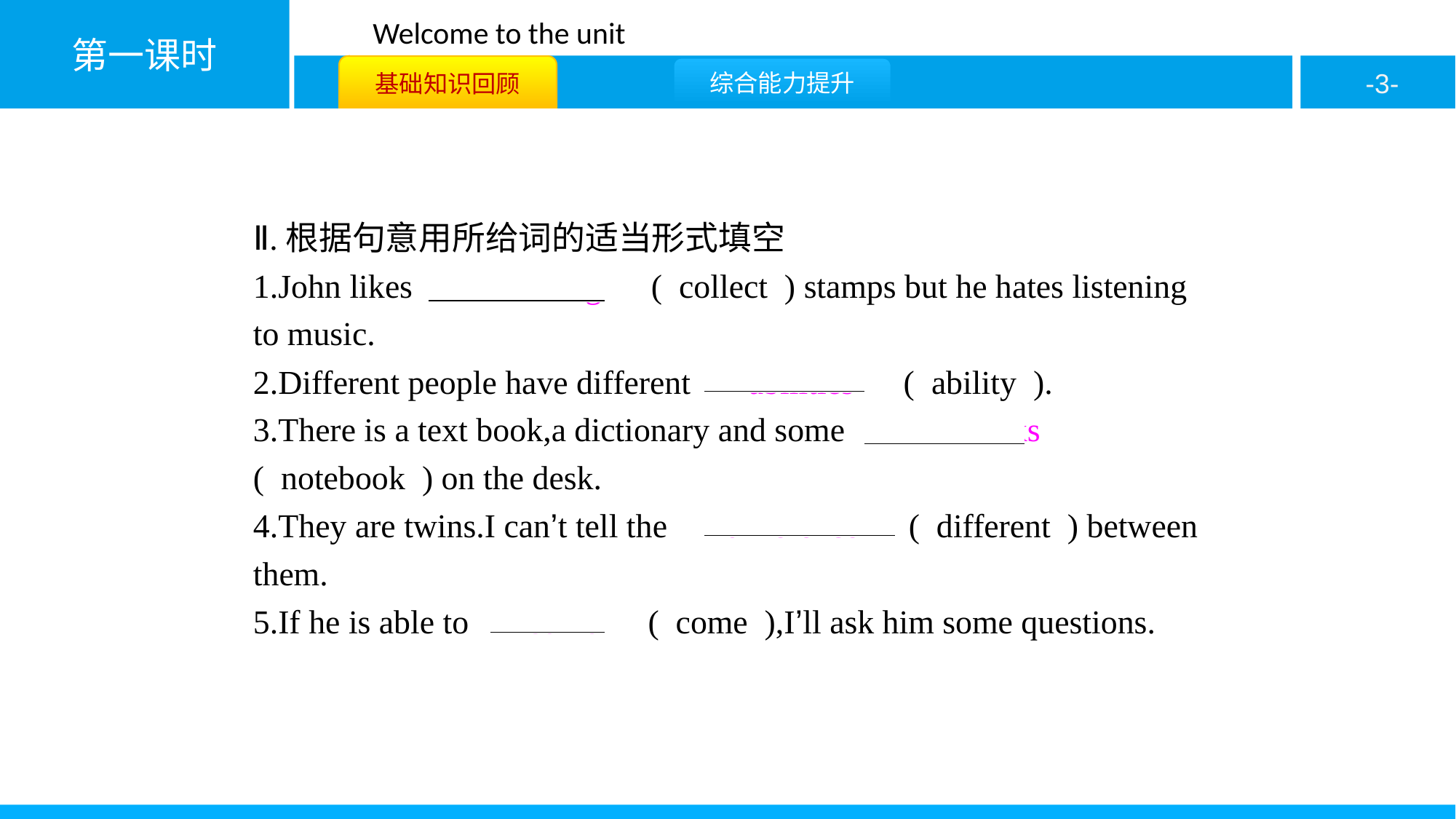

Ⅱ.根据句意用所给词的适当形式填空
1.John likes 　collecting　(  collect  ) stamps but he hates listening to music.
2.Different people have different 　abilities　(  ability  ).
3.There is a text book,a dictionary and some 　notebooks　(  notebook  ) on the desk.
4.They are twins.I can’t tell the 　difference　(  different  ) between them.
5.If he is able to 　come　(  come  ),I’ll ask him some questions.